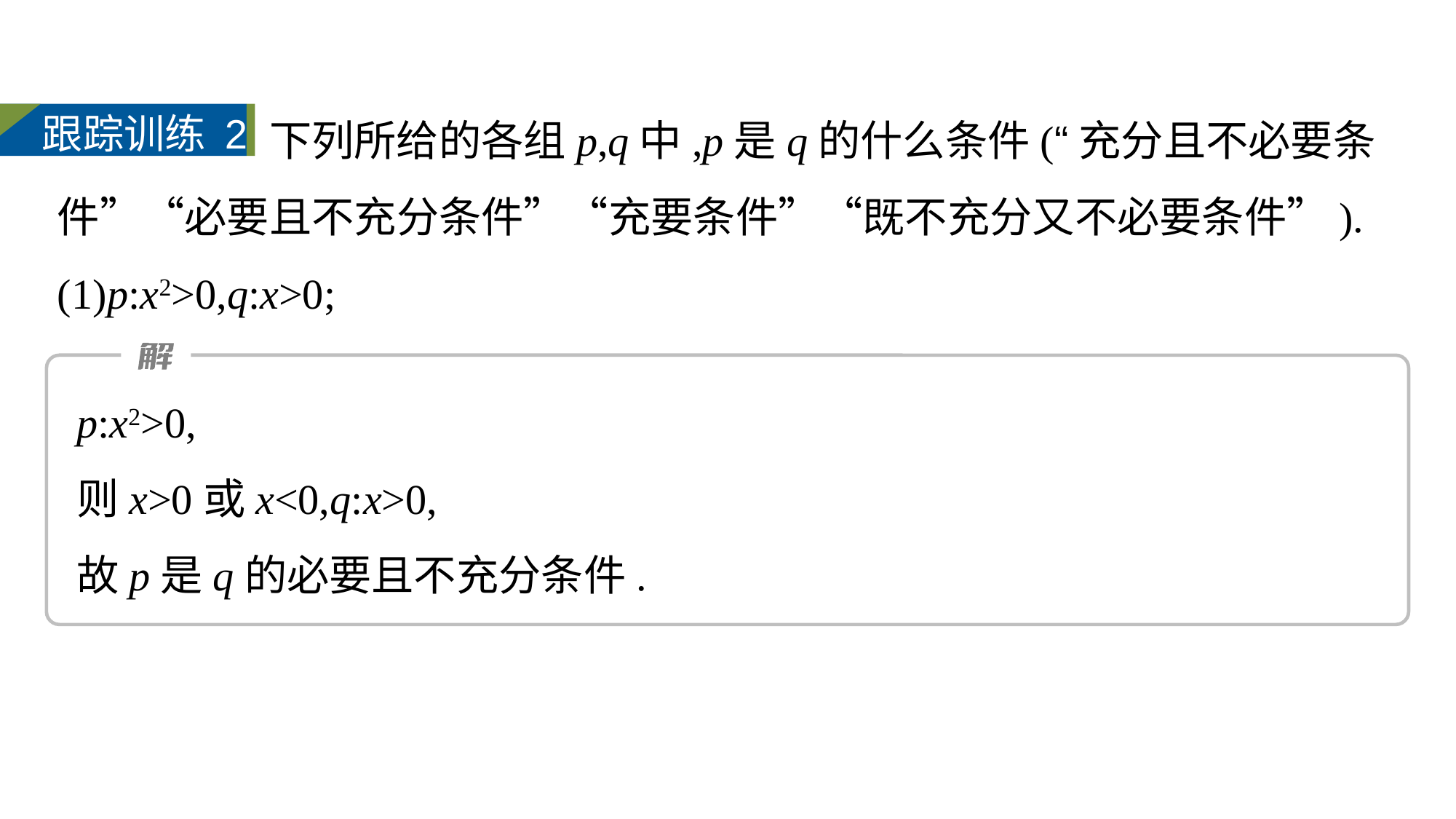

下列所给的各组p,q中,p是q的什么条件(“充分且不必要条件”“必要且不充分条件”“充要条件”“既不充分又不必要条件”).
(1)p:x2>0,q:x>0;
跟踪训练 2

p:x2>0,
则x>0或x<0,q:x>0,
故p是q的必要且不充分条件.